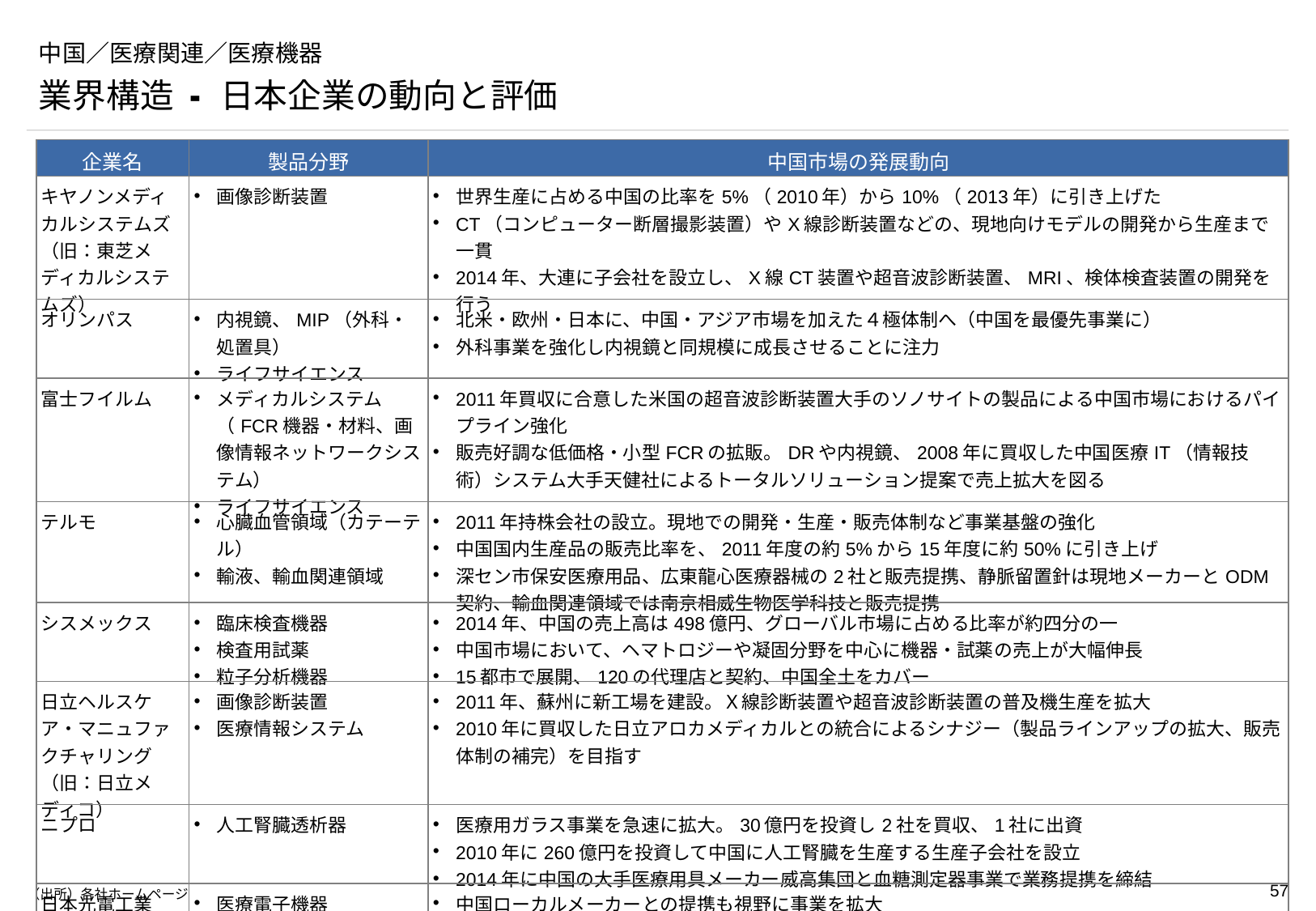

# 中国／医療関連／医療機器
業界構造 - 日本企業の動向と評価
| 企業名 | 製品分野 | 中国市場の発展動向 |
| --- | --- | --- |
| キヤノンメディカルシステムズ （旧：東芝メディカルシステムズ） | 画像診断装置 | 世界生産に占める中国の比率を5%（2010年）から10%（2013年）に引き上げた CT（コンピューター断層撮影装置）やX線診断装置などの、現地向けモデルの開発から生産まで一貫 2014年、大連に子会社を設立し、X線CT装置や超音波診断装置、MRI、検体検査装置の開発を行う |
| オリンパス | 内視鏡、MIP（外科・処置具） ライフサイエンス | 北米・欧州・日本に、中国・アジア市場を加えた４極体制へ（中国を最優先事業に） 外科事業を強化し内視鏡と同規模に成長させることに注力 |
| 富士フイルム | メディカルシステム（FCR機器・材料、画像情報ネットワークシステム） ライフサイエンス | 2011年買収に合意した米国の超音波診断装置大手のソノサイトの製品による中国市場におけるパイプライン強化 販売好調な低価格・小型FCRの拡販。DRや内視鏡、2008年に買収した中国医療IT（情報技術）システム大手天健社によるトータルソリューション提案で売上拡大を図る |
| テルモ | 心臓血管領域（カテーテル） 輸液、輸血関連領域 | 2011年持株会社の設立。現地での開発・生産・販売体制など事業基盤の強化 中国国内生産品の販売比率を、2011年度の約5%から15年度に約50%に引き上げ 深セン市保安医療用品、広東龍心医療器械の2社と販売提携、静脈留置針は現地メーカーとODM契約、輸血関連領域では南京相威生物医学科技と販売提携 |
| シスメックス | 臨床検査機器 検査用試薬 粒子分析機器 | 2014年、中国の売上高は498億円、グローバル市場に占める比率が約四分の一 中国市場において、ヘマトロジーや凝固分野を中心に機器・試薬の売上が大幅伸長 15都市で展開、120の代理店と契約、中国全土をカバー |
| 日立ヘルスケア・マニュファクチャリング （旧：日立メディコ） | 画像診断装置 医療情報システム | 2011年、蘇州に新工場を建設。Ｘ線診断装置や超音波診断装置の普及機生産を拡大 2010年に買収した日立アロカメディカルとの統合によるシナジー（製品ラインアップの拡大、販売体制の補完）を目指す |
| ニプロ | 人工腎臓透析器 | 医療用ガラス事業を急速に拡大。30億円を投資し2社を買収、1社に出資 2010年に260億円を投資して中国に人工腎臓を生産する生産子会社を設立 2014年に中国の大手医療用具メーカー威高集団と血糖測定器事業で業務提携を締結 |
| 日本光電工業 | 医療電子機器 脳波計 | 中国ローカルメーカーとの提携も視野に事業を拡大 販売網の再編の実施（陕西省西安市、四川省成都市に事業所設置） |
（出所）各社ホームページ